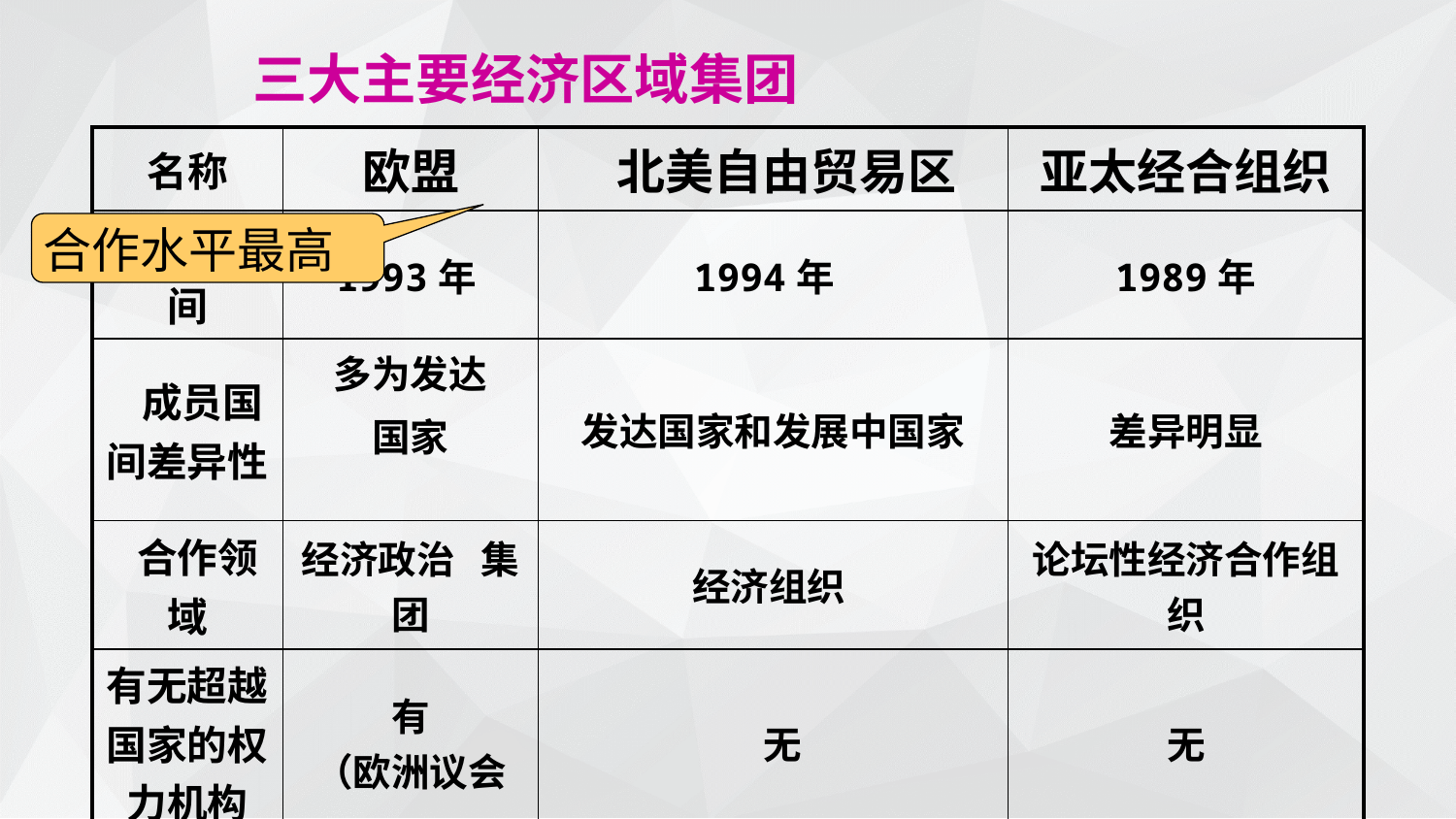

# 三大主要经济区域集团
| 名称 | 欧盟 | 北美自由贸易区 | 亚太经合组织 |
| --- | --- | --- | --- |
| 建立时间 | 1993年 | 1994年 | 1989年 |
| 成员国间差异性 | 多为发达 国家 | 发达国家和发展中国家 | 差异明显 |
| 合作领域 | 经济政治 集团 | 经济组织 | 论坛性经济合作组织 |
| 有无超越国家的权力机构 | 有 （欧洲议会 | 无 | 无 |

合作水平最高